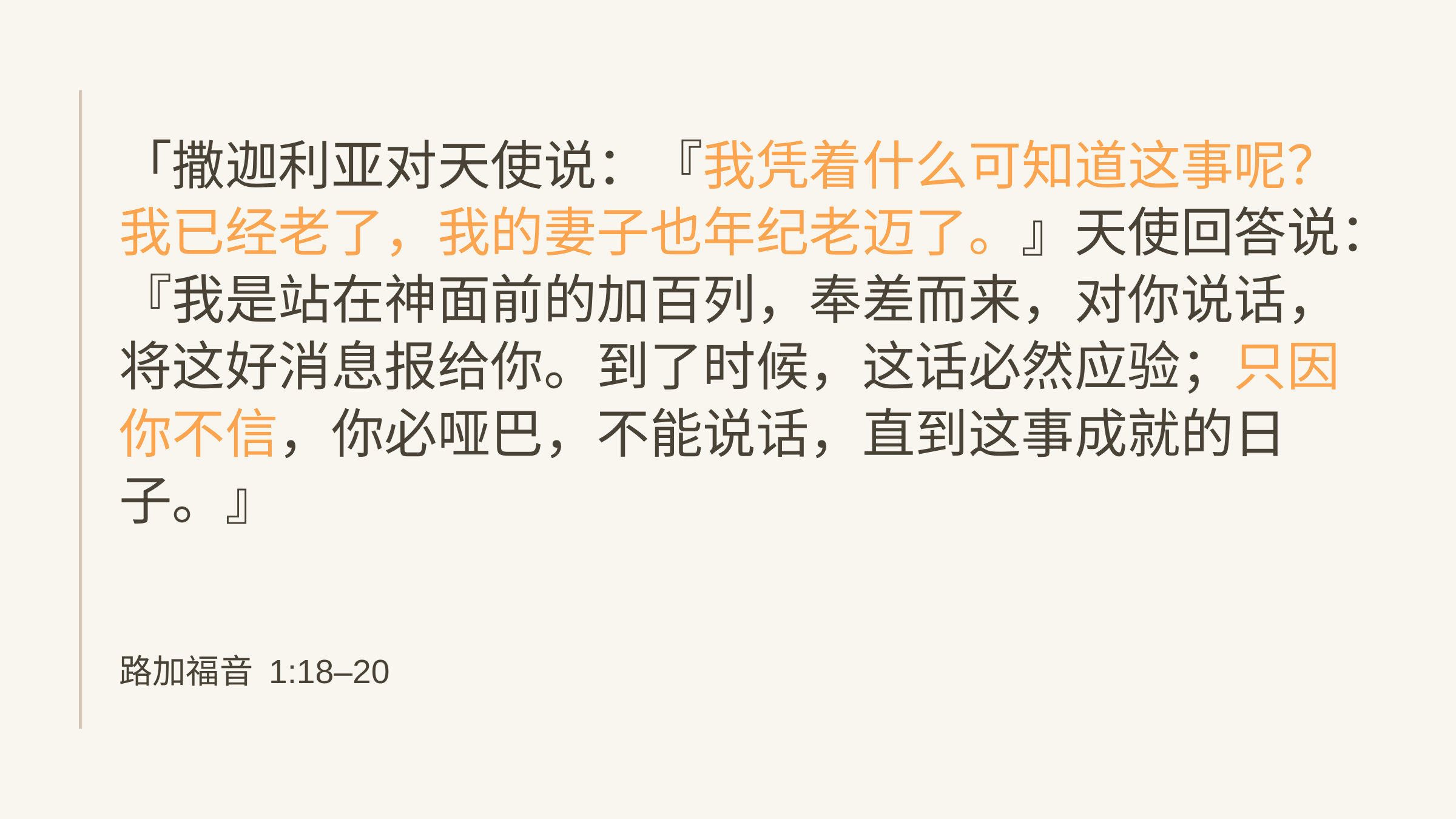

「撒迦利亚对天使说：『我凭着什么可知道这事呢？我已经老了，我的妻子也年纪老迈了。』天使回答说：『我是站在神面前的加百列，奉差而来，对你说话，将这好消息报给你。到了时候，这话必然应验；只因你不信，你必哑巴，不能说话，直到这事成就的日子。』

路加福音 1:18–20